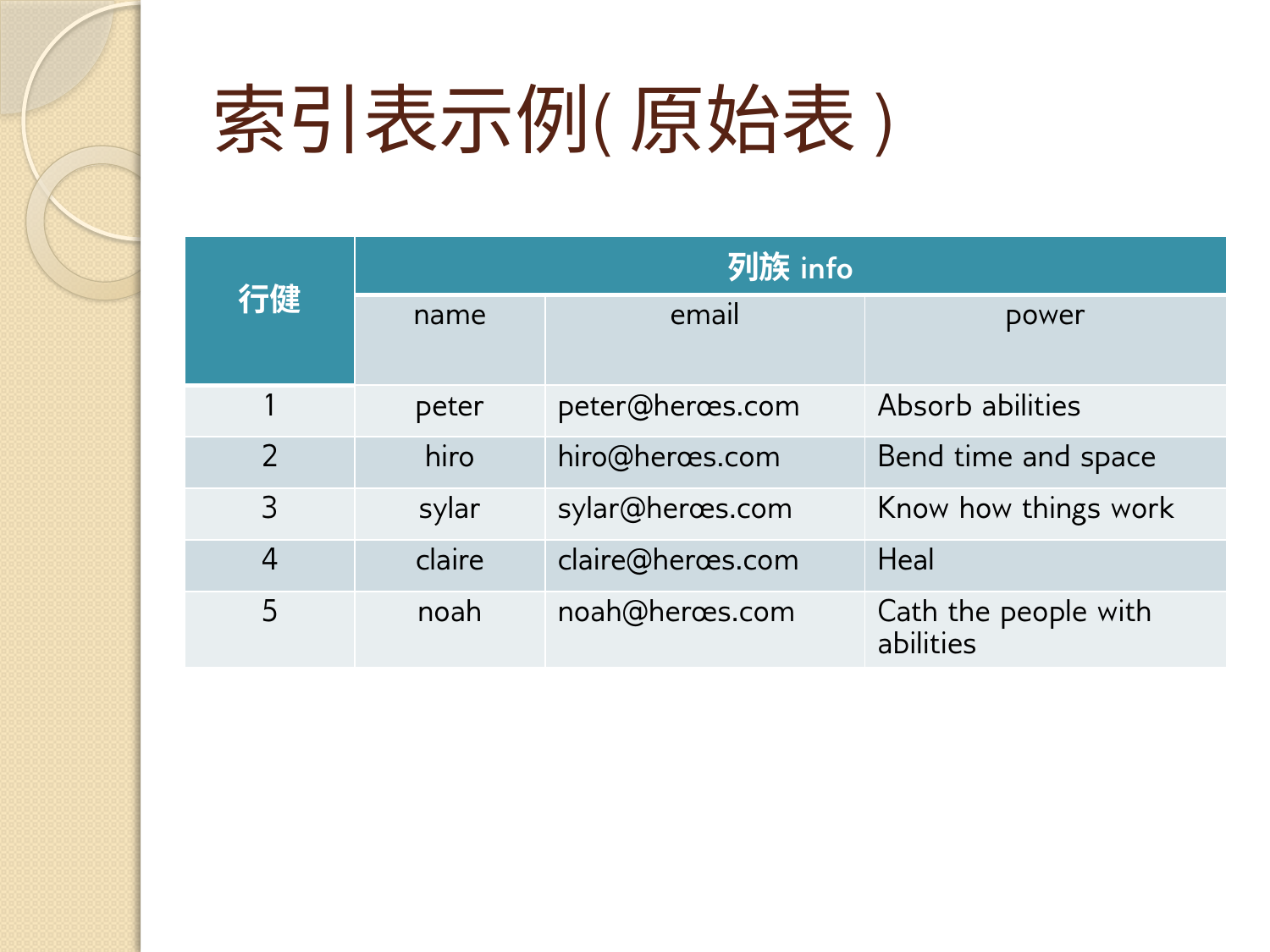

# 索引表示例	(原始表)
| 行健 | 列族info |  |  |
| --- | --- | --- | --- |
|  | name | email | power |
| 1 | peter | peter@heroes.com | Absorb abilities |
| 2 | hiro | hiro@heroes.com | Bend time and space |
| 3 | sylar | sylar@heroes.com | Know how things work |
| 4 | claire | claire@heroes.com | Heal |
| 5 | noah | noah@heroes.com | Cath the people with abilities |